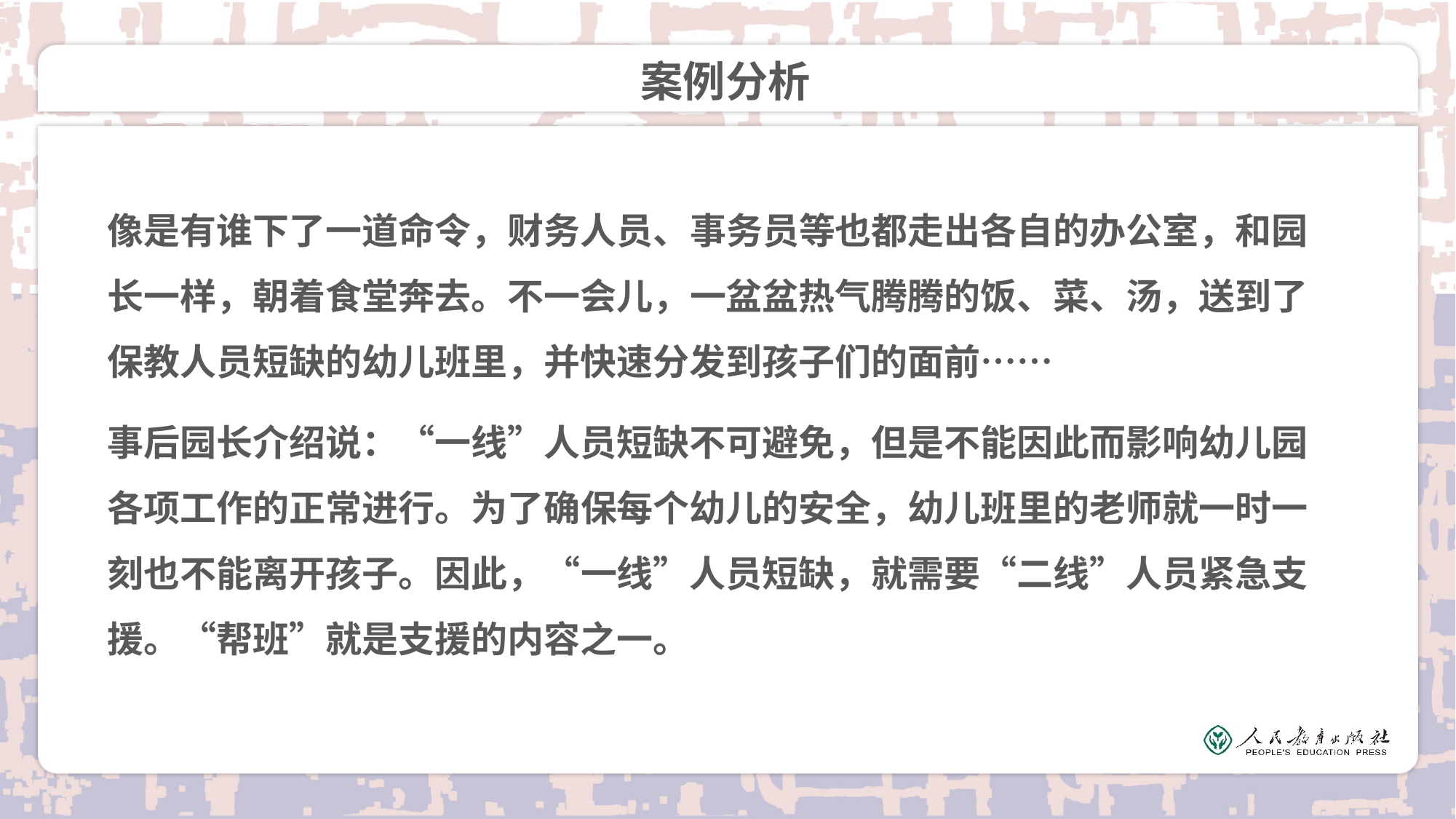

# 案例分析
像是有谁下了一道命令，财务人员、事务员等也都走出各自的办公室，和园长一样，朝着食堂奔去。不一会儿，一盆盆热气腾腾的饭、菜、汤，送到了保教人员短缺的幼儿班里，并快速分发到孩子们的面前……
事后园长介绍说：“一线”人员短缺不可避免，但是不能因此而影响幼儿园各项工作的正常进行。为了确保每个幼儿的安全，幼儿班里的老师就一时一刻也不能离开孩子。因此，“一线”人员短缺，就需要“二线”人员紧急支援。“帮班”就是支援的内容之一。